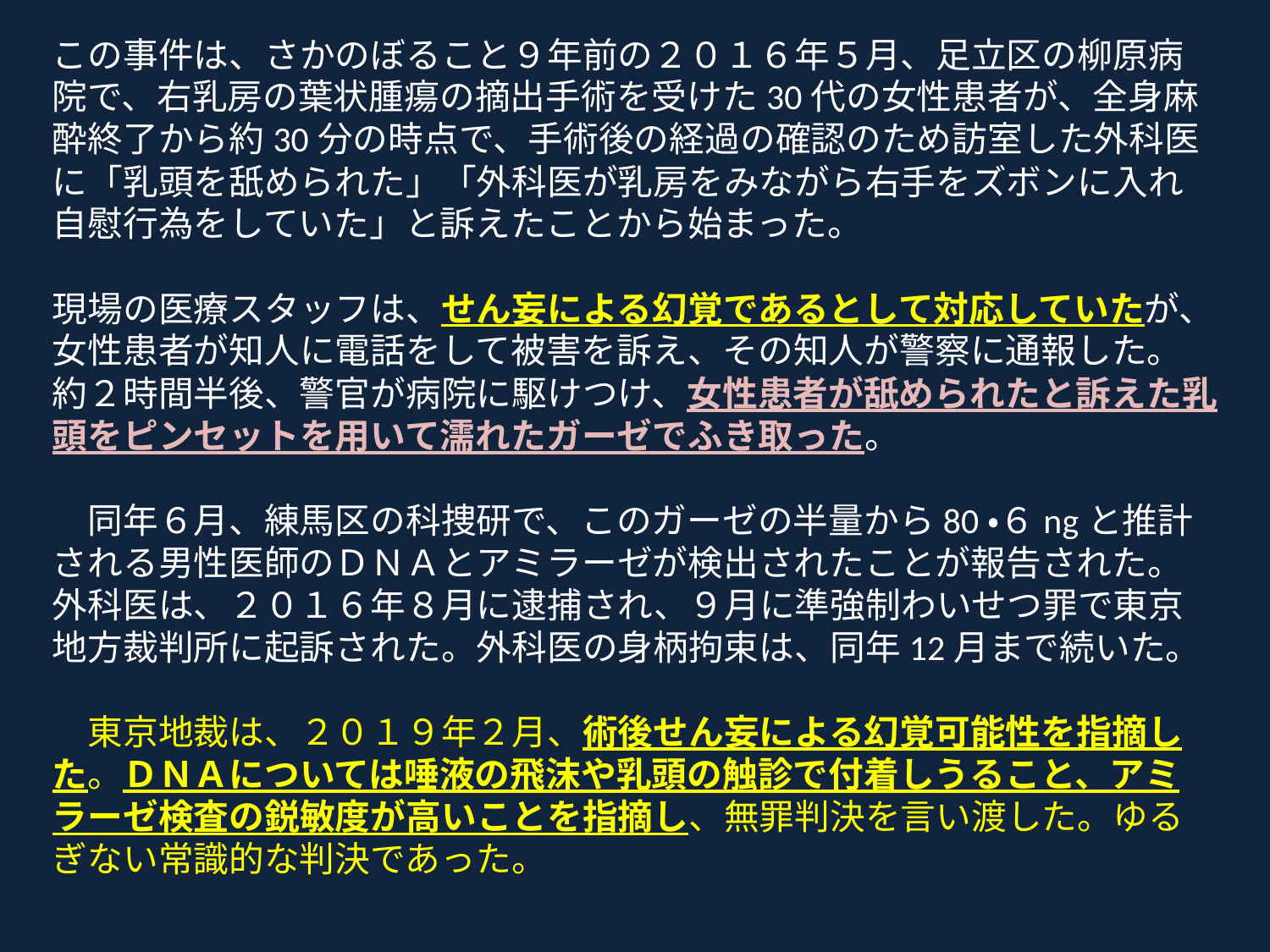

この事件は、さかのぼること９年前の２０１６年５月、足立区の柳原病院で、右乳房の葉状腫瘍の摘出手術を受けた30代の女性患者が、全身麻酔終了から約30分の時点で、手術後の経過の確認のため訪室した外科医に「乳頭を舐められた」「外科医が乳房をみながら右手をズボンに入れ自慰行為をしていた」と訴えたことから始まった。

現場の医療スタッフは、せん妄による幻覚であるとして対応していたが、女性患者が知人に電話をして被害を訴え、その知人が警察に通報した。約２時間半後、警官が病院に駆けつけ、女性患者が舐められたと訴えた乳頭をピンセットを用いて濡れたガーゼでふき取った。

　同年６月、練馬区の科捜研で、このガーゼの半量から80・６ngと推計される男性医師のＤＮＡとアミラーゼが検出されたことが報告された。
外科医は、２０１６年８月に逮捕され、９月に準強制わいせつ罪で東京地方裁判所に起訴された。外科医の身柄拘束は、同年12月まで続いた。

　東京地裁は、２０１９年２月、術後せん妄による幻覚可能性を指摘した。ＤＮＡについては唾液の飛沫や乳頭の触診で付着しうること、アミラーゼ検査の鋭敏度が高いことを指摘し、無罪判決を言い渡した。ゆるぎない常識的な判決であった。